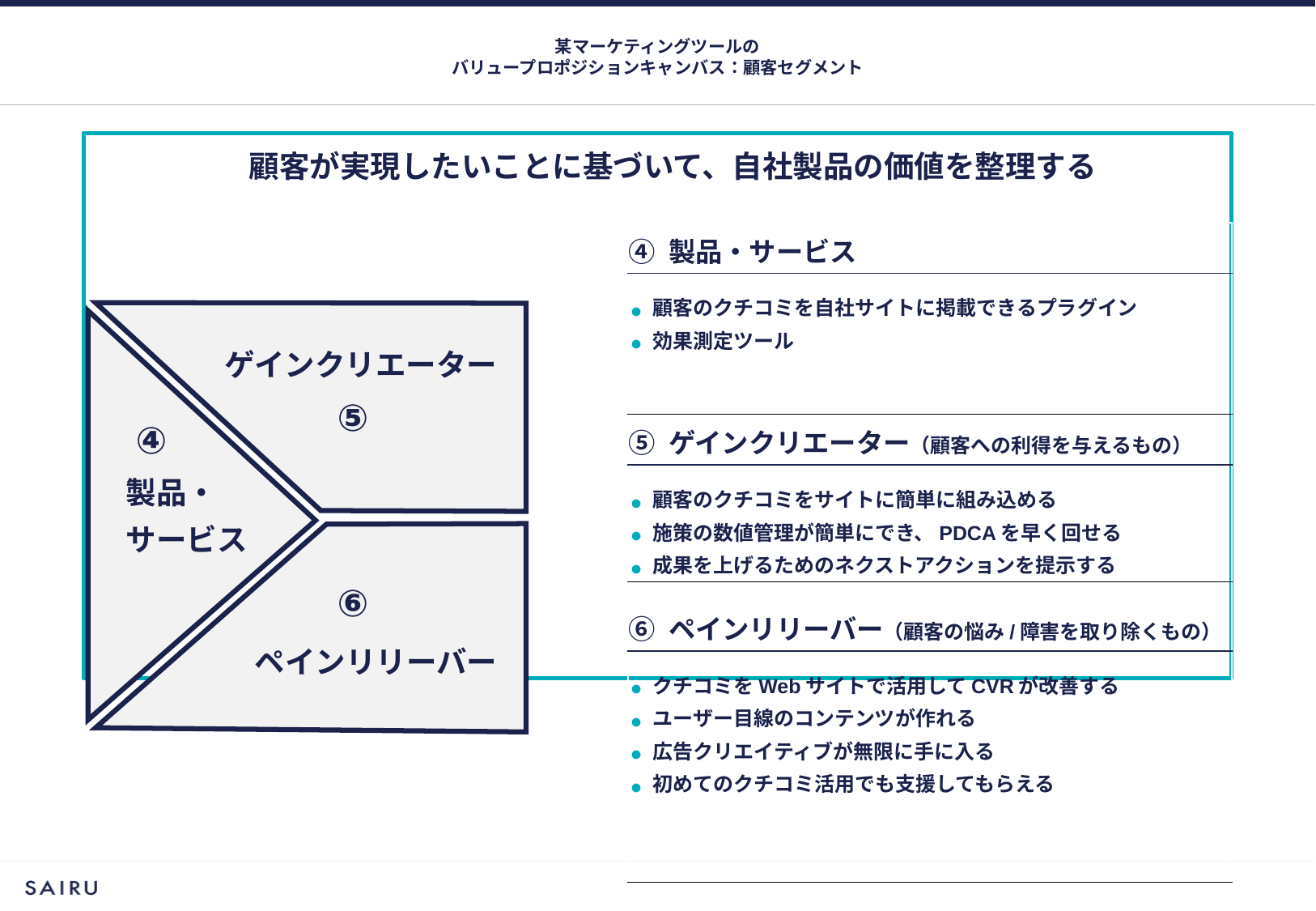

# 某マーケティングツールの バリュープロポジションキャンバス：顧客セグメント
顧客が実現したいことに基づいて、自社製品の価値を整理する
| ④ 製品・サービス |
| --- |
| 顧客のクチコミを自社サイトに掲載できるプラグイン 効果測定ツール |
| ⑤ ゲインクリエーター（顧客への利得を与えるもの） |
| 顧客のクチコミをサイトに簡単に組み込める 施策の数値管理が簡単にでき、PDCAを早く回せる 成果を上げるためのネクストアクションを提示する |
| ⑥ ペインリリーバー（顧客の悩み/障害を取り除くもの） |
| クチコミをWebサイトで活用してCVRが改善する ユーザー目線のコンテンツが作れる 広告クリエイティブが無限に手に入る 初めてのクチコミ活用でも支援してもらえる |
ゲインクリエーター
製品・
サービス
⑤
④
ペインリリーバー
⑥